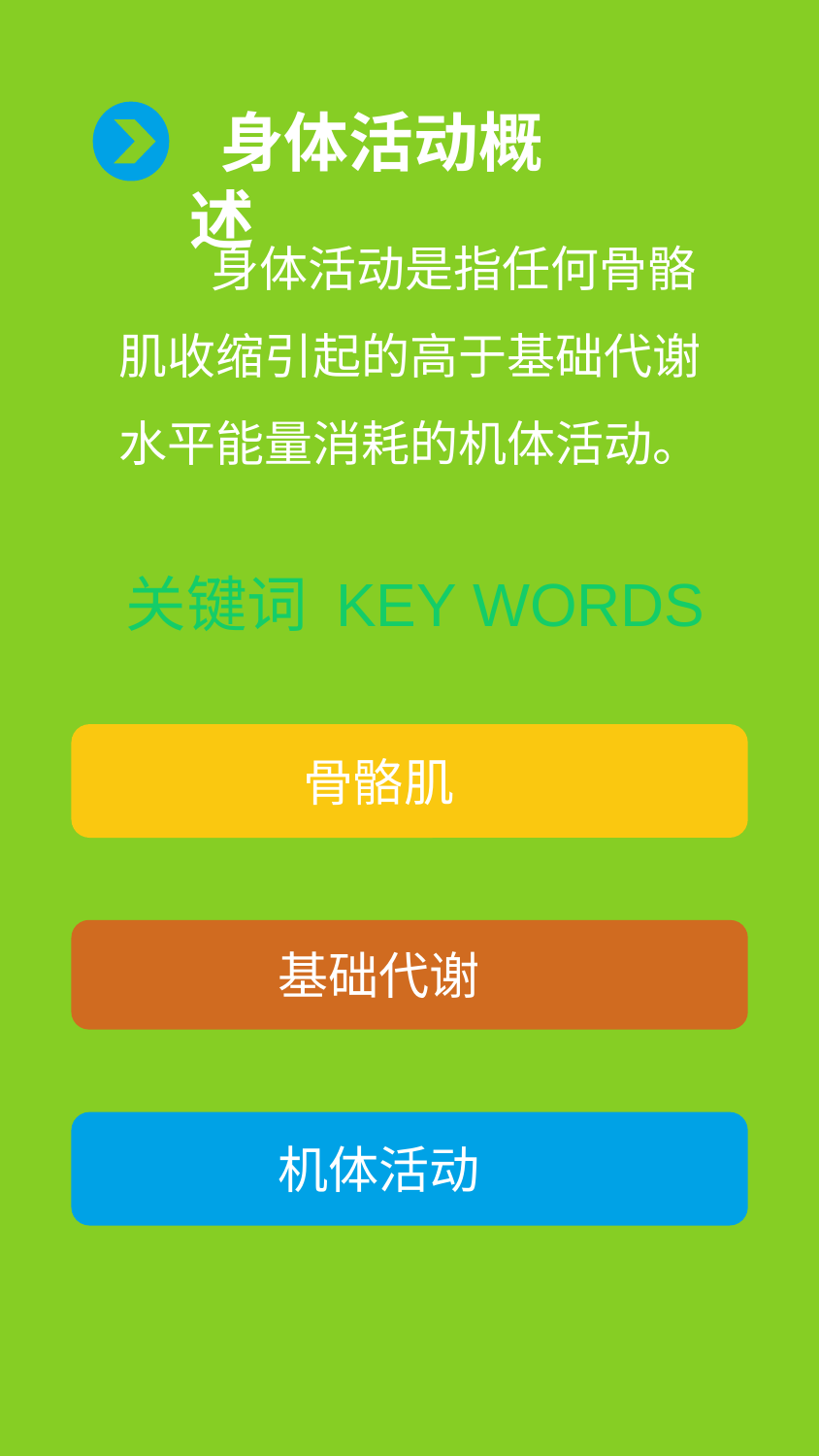

身体活动概述

       身体活动是指任何骨骼肌收缩引起的高于基础代谢水平能量消耗的机体活动。
关键词 KEY WORDS

骨骼肌

基础代谢

机体活动